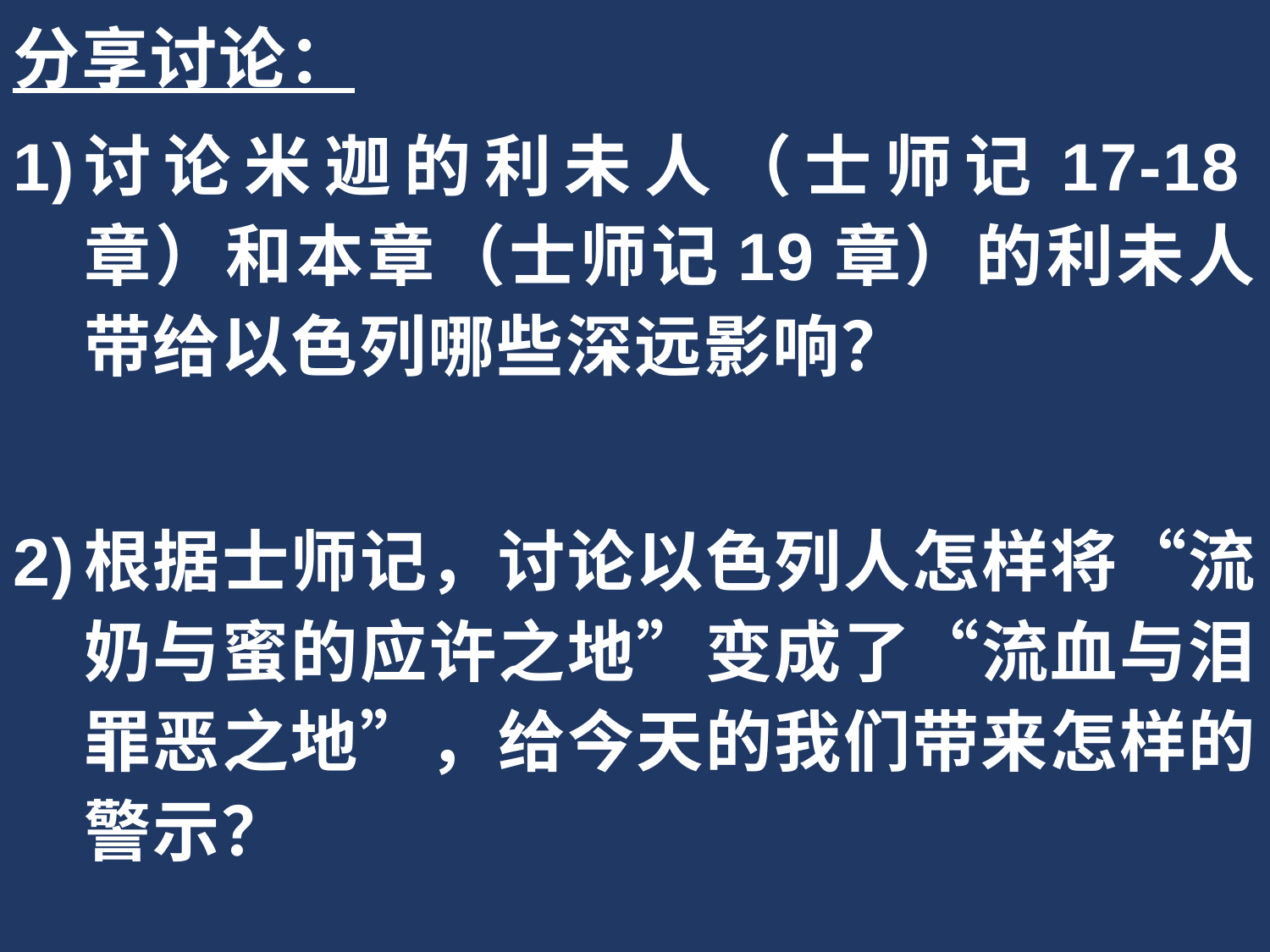

分享讨论：
讨论米迦的利未人（士师记17-18章）和本章（士师记19章）的利未人带给以色列哪些深远影响？

根据士师记，讨论以色列人怎样将“流奶与蜜的应许之地”变成了“流血与泪罪恶之地”，给今天的我们带来怎样的警示？